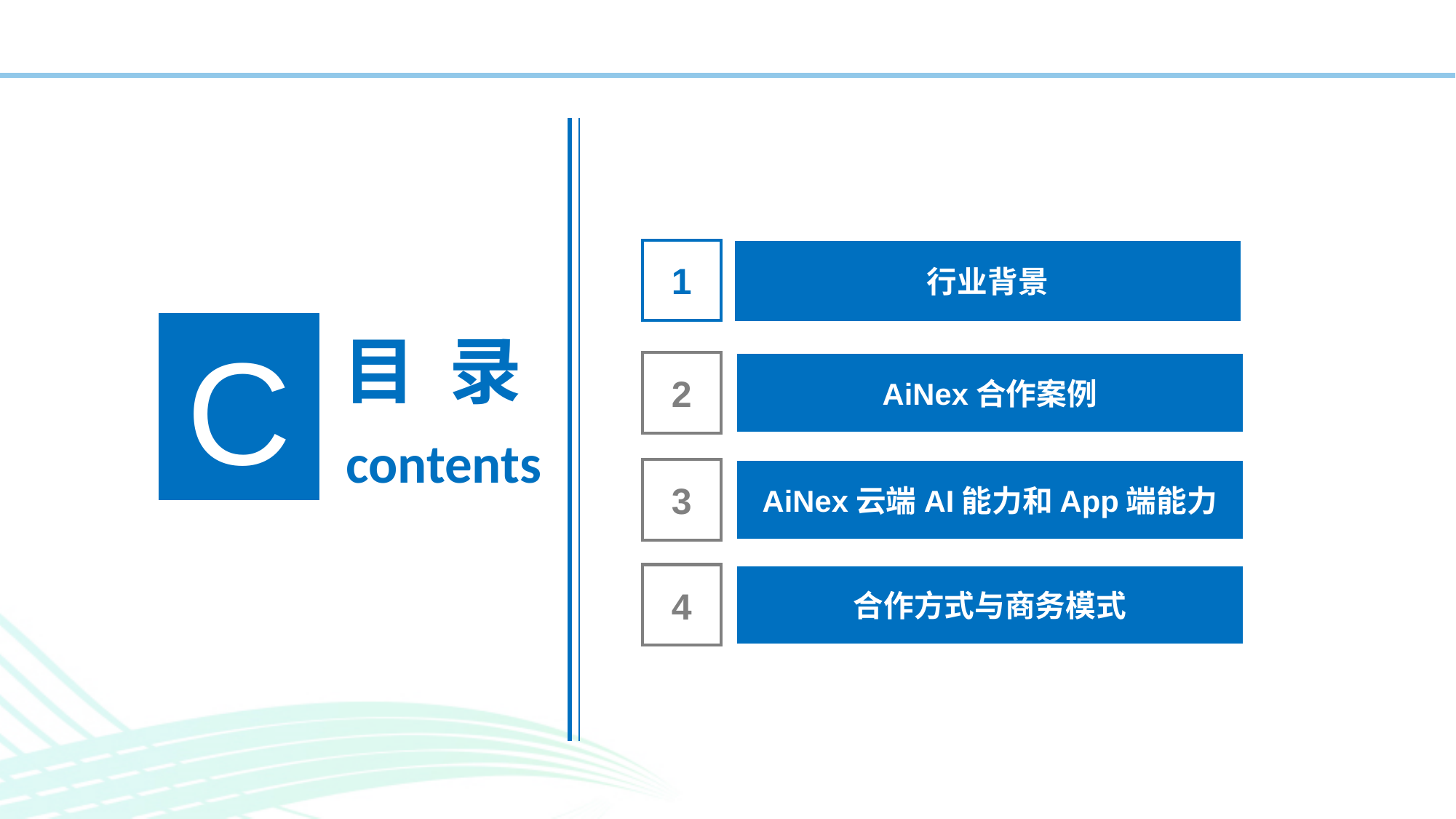

1
行业背景
C
目  录
contents
2
AiNex合作案例
3
AiNex云端AI能力和App端能力
4
合作方式与商务模式